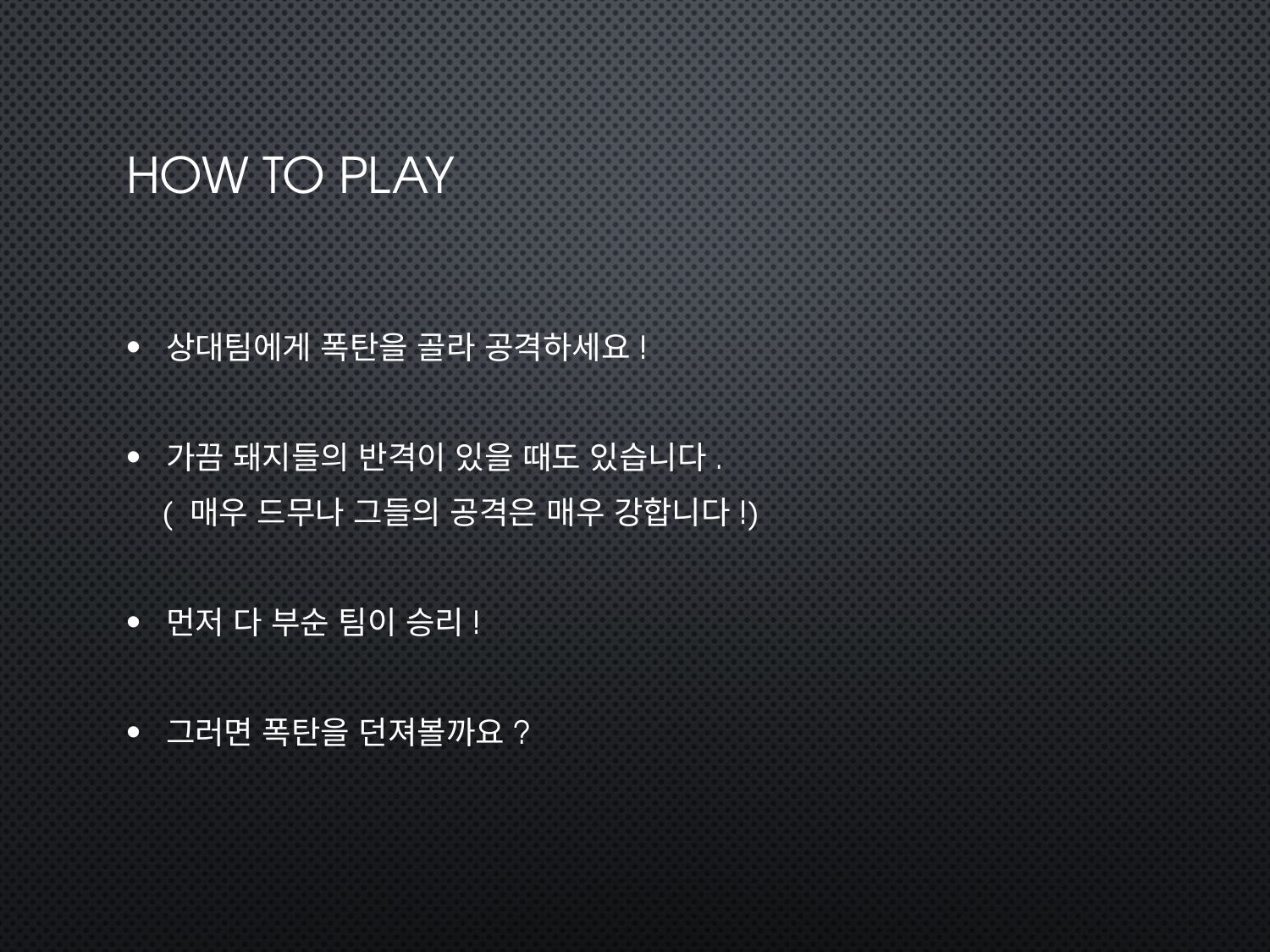

# How to play
상대팀에게 폭탄을 골라 공격하세요!

가끔 돼지들의 반격이 있을 때도 있습니다.
    ( 매우 드무나 그들의 공격은 매우 강합니다!)

먼저 다 부순 팀이 승리!

그러면 폭탄을 던져볼까요?